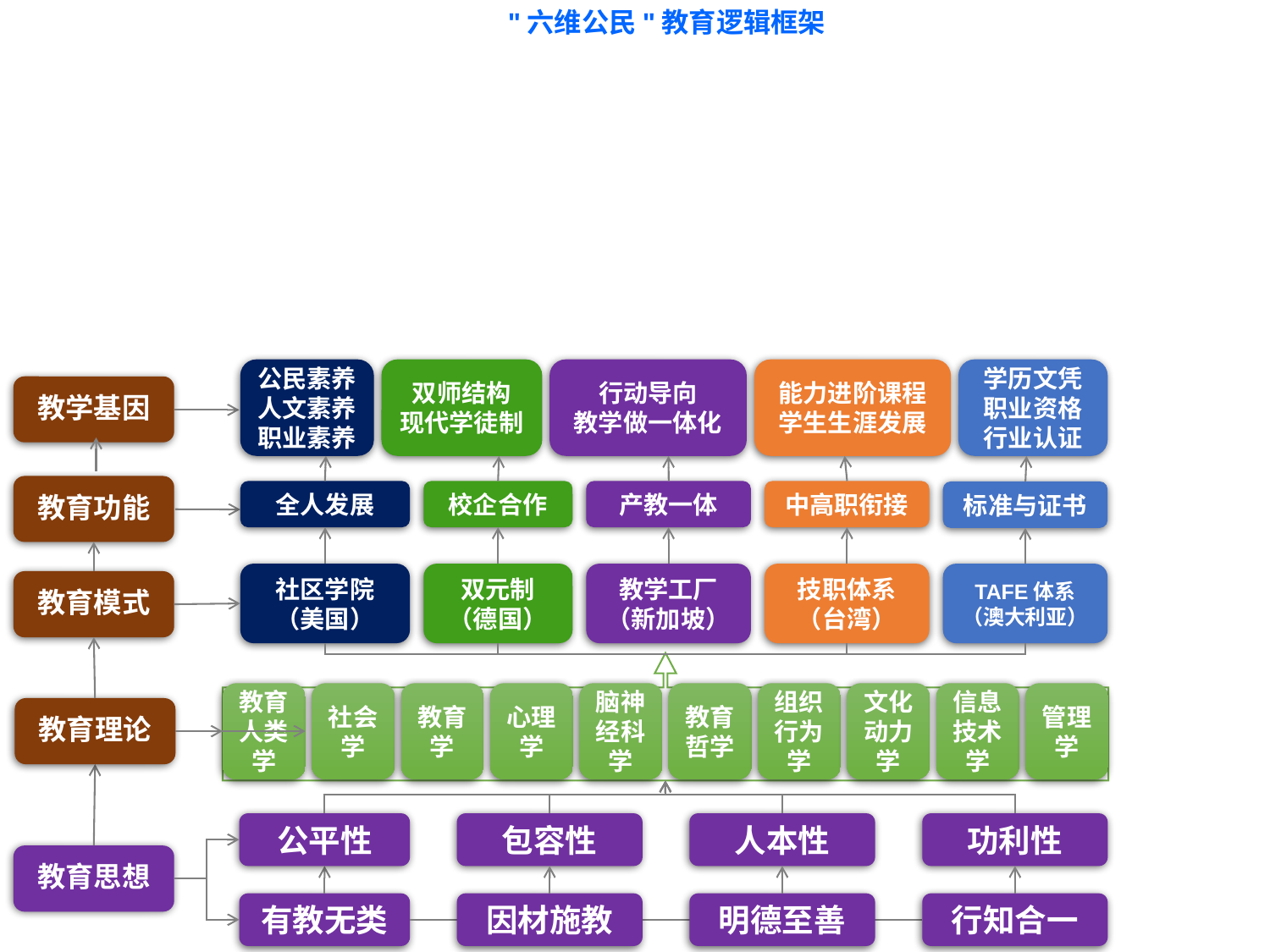

公民素养
人文素养
职业素养
双师结构
现代学徒制
行动导向
教学做一体化
能力进阶课程
学生生涯发展
学历文凭
职业资格
行业认证
教学基因
教育功能
全人发展
校企合作
产教一体
中高职衔接
标准与证书
社区学院
（美国）
双元制
（德国）
教学工厂
（新加坡）
技职体系
（台湾）
TAFE体系（澳大利亚）
教育模式

教育人类学
社会学
教育学
心理学
脑神经科学
教育哲学
组织行为学
文化动力学
信息技术学
管理学
教育理论
公平性
包容性
人本性
功利性
教育思想
有教无类
因材施教
明德至善
行知合一